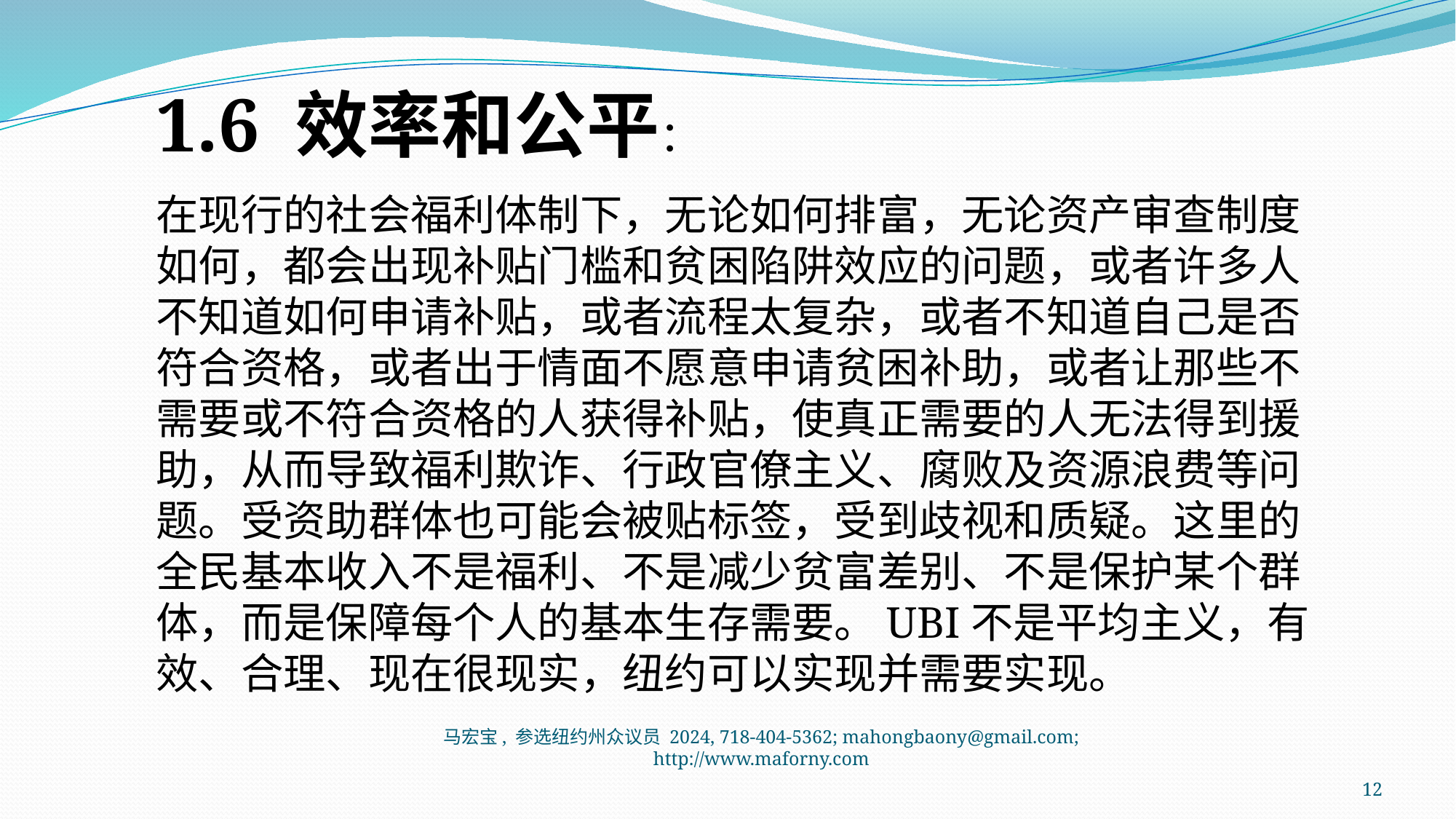

1.6 效率和公平：

在现行的社会福利体制下，无论如何排富，无论资产审查制度如何，都会出现补贴门槛和贫困陷阱效应的问题，或者许多人不知道如何申请补贴，或者流程太复杂，或者不知道自己是否符合资格，或者出于情面不愿意申请贫困补助，或者让那些不需要或不符合资格的人获得补贴，使真正需要的人无法得到援助，从而导致福利欺诈、行政官僚主义、腐败及资源浪费等问题。受资助群体也可能会被贴标签，受到歧视和质疑。这里的全民基本收入不是福利、不是减少贫富差别、不是保护某个群体，而是保障每个人的基本生存需要。UBI不是平均主义，有效、合理、现在很现实，纽约可以实现并需要实现。
马宏宝, 参选纽约州众议员 2024, 718-404-5362; mahongbaony@gmail.com; http://www.maforny.com
12